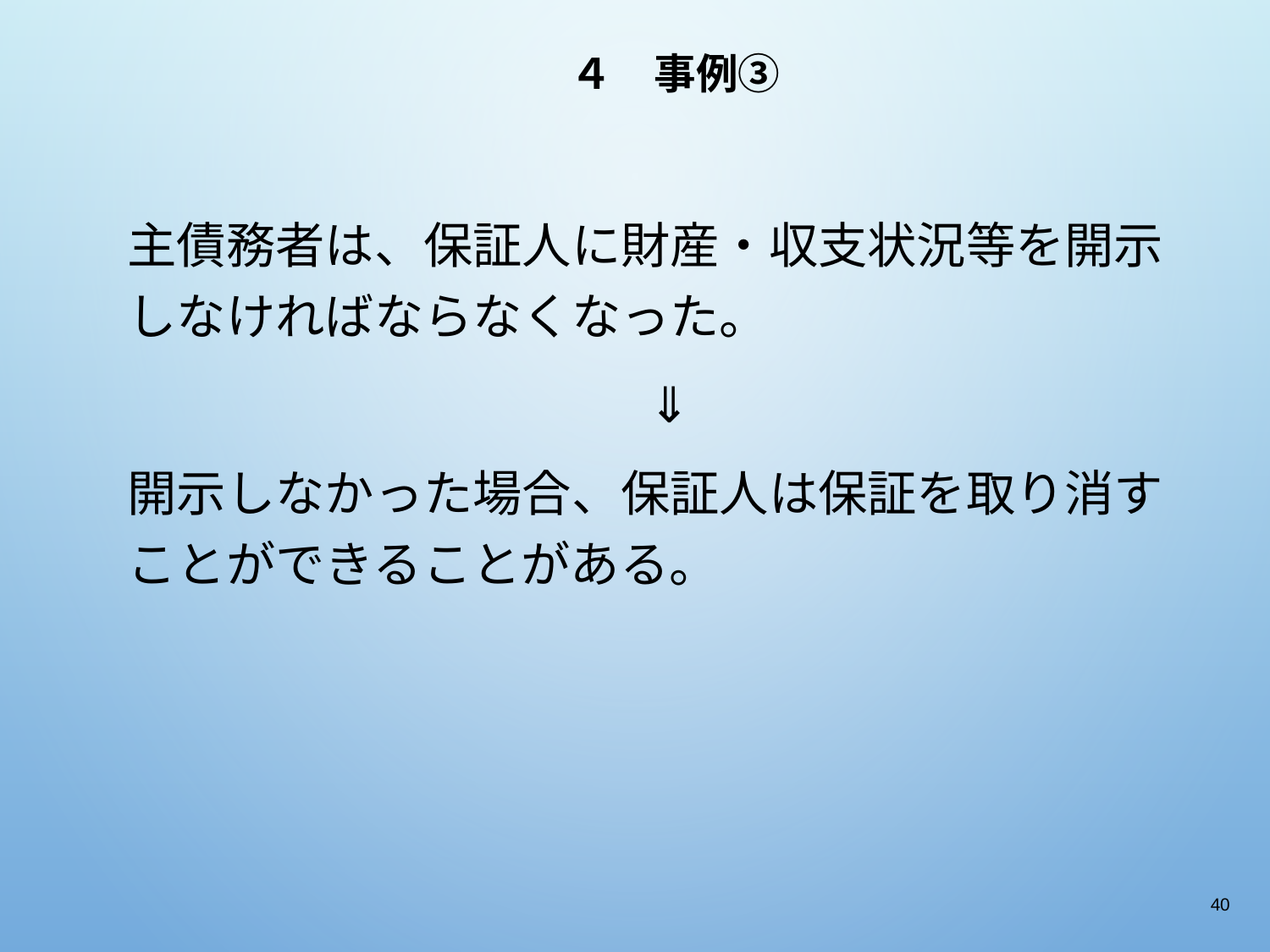

# ４　事例③
主債務者は、保証人に財産・収支状況等を開示しなければならなくなった。
⇓
開示しなかった場合、保証人は保証を取り消すことができることがある。

40